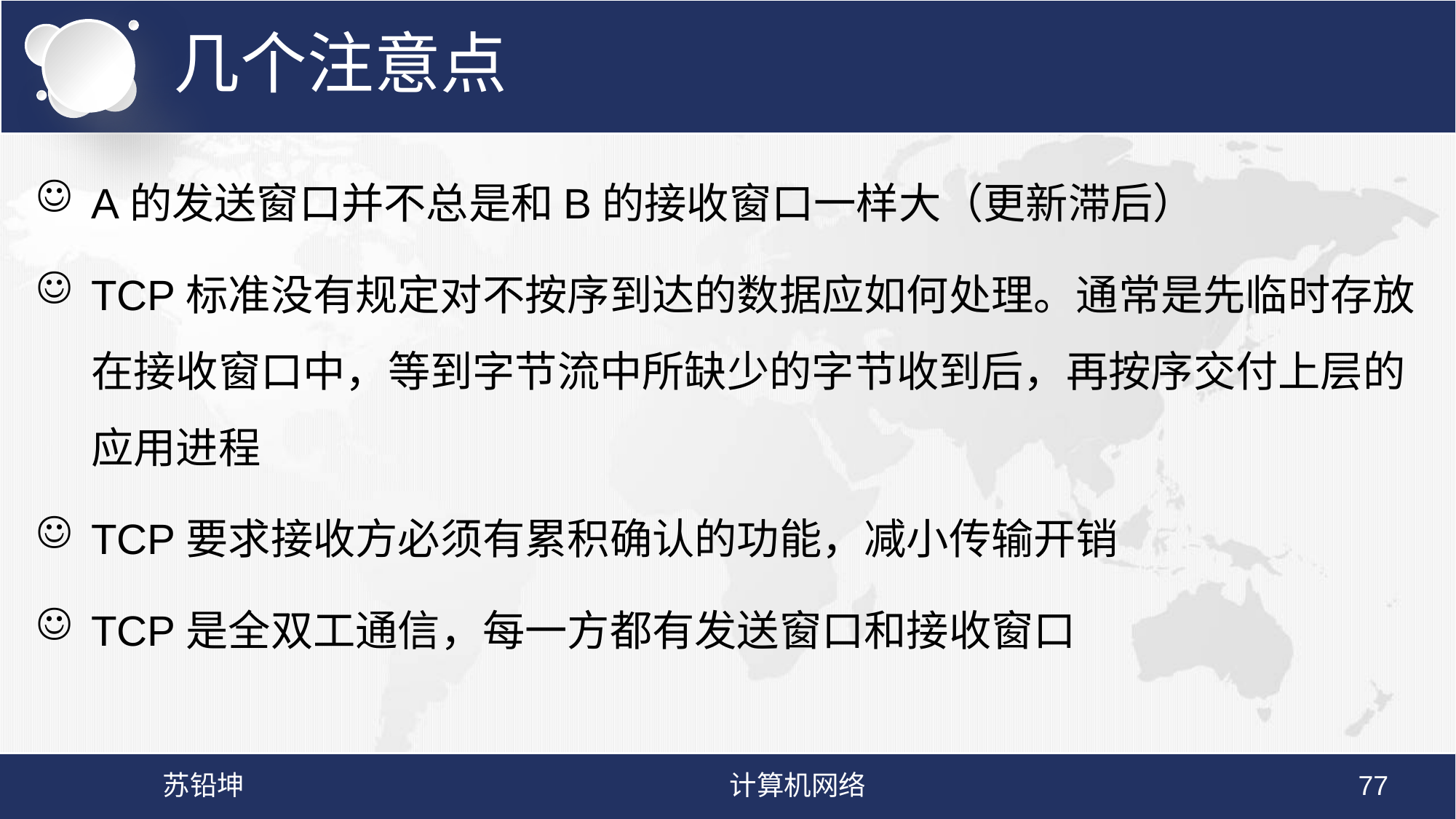

# 几个注意点

A的发送窗口并不总是和B的接收窗口一样大（更新滞后）
TCP标准没有规定对不按序到达的数据应如何处理。通常是先临时存放在接收窗口中，等到字节流中所缺少的字节收到后，再按序交付上层的应用进程
TCP要求接收方必须有累积确认的功能，减小传输开销
TCP是全双工通信，每一方都有发送窗口和接收窗口
苏铅坤
计算机网络
77